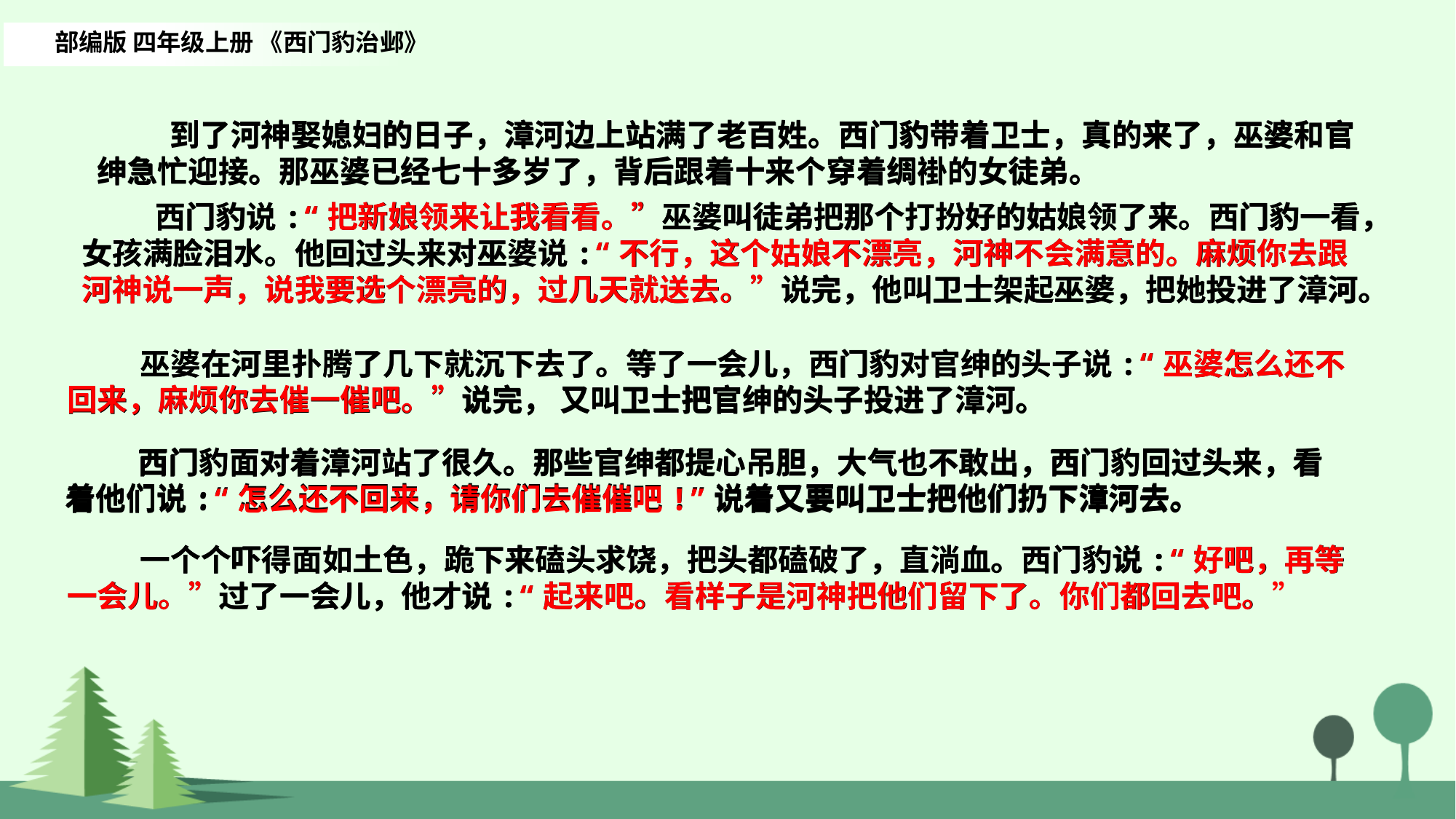

部编版 四年级上册 《西门豹治邺》

到了河神娶媳妇的日子，漳河边上站满了老百姓。西门豹带着卫士，真的来了，巫婆和官绅急忙迎接。那巫婆已经七十多岁了，背后跟着十来个穿着绸褂的女徒弟。
到了河神娶媳妇的日子，漳河边上站满了老百姓。西门豹带着卫士，真的来了，巫婆和官绅急忙迎接。那巫婆已经七十多岁了，背后跟着十来个穿着绸褂的女徒弟。
西门豹说:“把新娘领来让我看看。”巫婆叫徒弟把那个打扮好的姑娘领了来。西门豹一看，女孩满脸泪水。他回过头来对巫婆说:“不行，这个姑娘不漂亮，河神不会满意的。麻烦你去跟河神说一声，说我要选个漂亮的，过几天就送去。”说完，他叫卫士架起巫婆，把她投进了漳河。
西门豹说:“把新娘领来让我看看。”巫婆叫徒弟把那个打扮好的姑娘领了来。西门豹一看，女孩满脸泪水。他回过头来对巫婆说:“不行，这个姑娘不漂亮，河神不会满意的。麻烦你去跟河神说一声，说我要选个漂亮的，过几天就送去。”说完，他叫卫士架起巫婆，把她投进了漳河。
巫婆在河里扑腾了几下就沉下去了。等了一会儿，西门豹对官绅的头子说:“巫婆怎么还不回来，麻烦你去催一催吧。”说完， 又叫卫士把官绅的头子投进了漳河。
巫婆在河里扑腾了几下就沉下去了。等了一会儿，西门豹对官绅的头子说:“巫婆怎么还不回来，麻烦你去催一催吧。”说完， 又叫卫士把官绅的头子投进了漳河。
西门豹面对着漳河站了很久。那些官绅都提心吊胆，大气也不敢出，西门豹回过头来，看着他们说:“怎么还不回来，请你们去催催吧!”说着又要叫卫士把他们扔下漳河去。
西门豹面对着漳河站了很久。那些官绅都提心吊胆，大气也不敢出，西门豹回过头来，看着他们说:“怎么还不回来，请你们去催催吧!”说着又要叫卫士把他们扔下漳河去。
一个个吓得面如土色，跪下来磕头求饶，把头都磕破了，直淌血。西门豹说:“好吧，再等一会儿。”过了一会儿，他才说:“起来吧。看样子是河神把他们留下了。你们都回去吧。”
一个个吓得面如土色，跪下来磕头求饶，把头都磕破了，直淌血。西门豹说:“好吧，再等一会儿。”过了一会儿，他才说:“起来吧。看样子是河神把他们留下了。你们都回去吧。